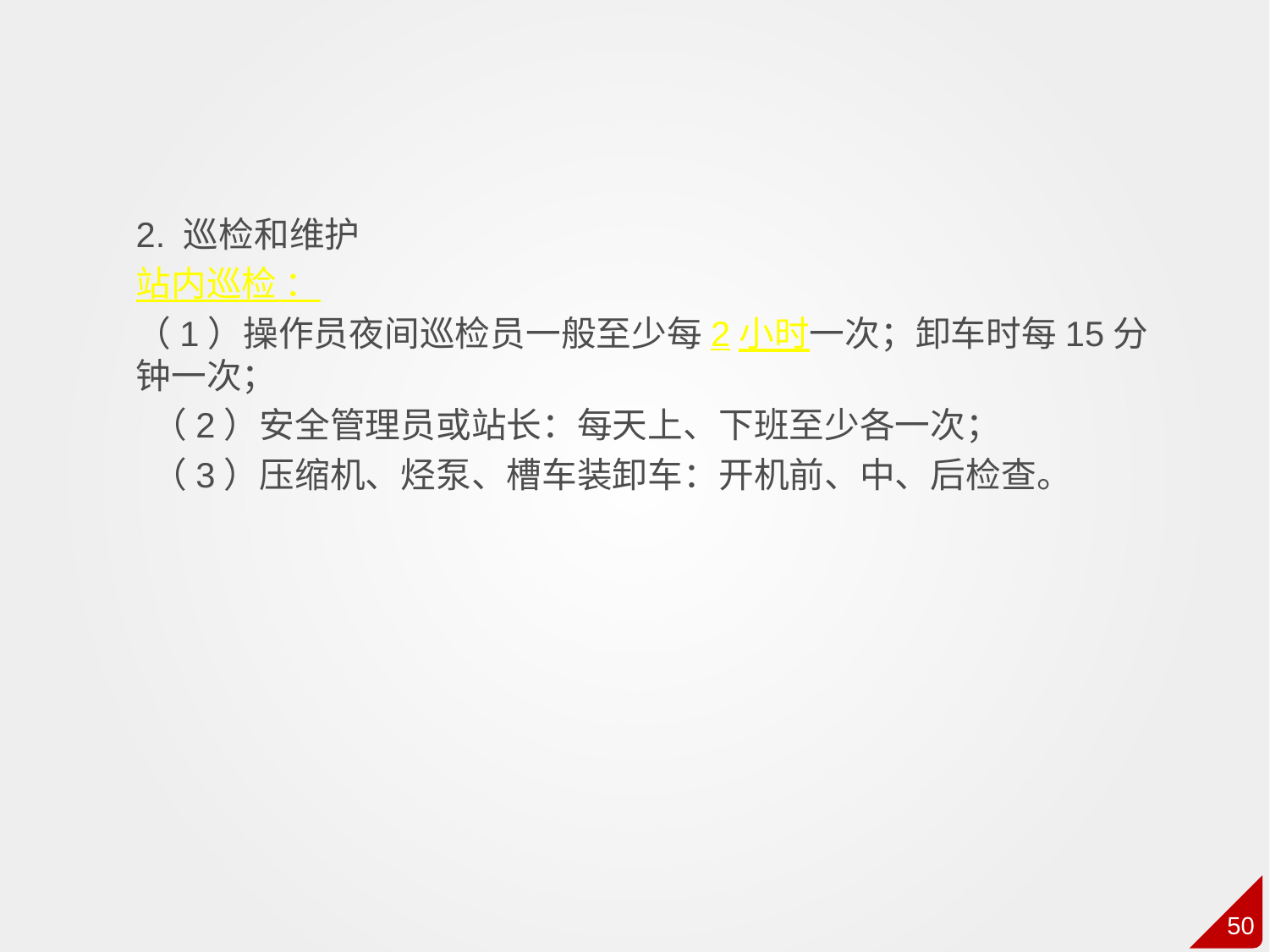

2. 巡检和维护
站内巡检 ：
（1）操作员夜间巡检员一般至少每2小时一次；卸车时每15分钟一次；
 （2）安全管理员或站长：每天上、下班至少各一次；
 （3）压缩机、烃泵、槽车装卸车：开机前、中、后检查。